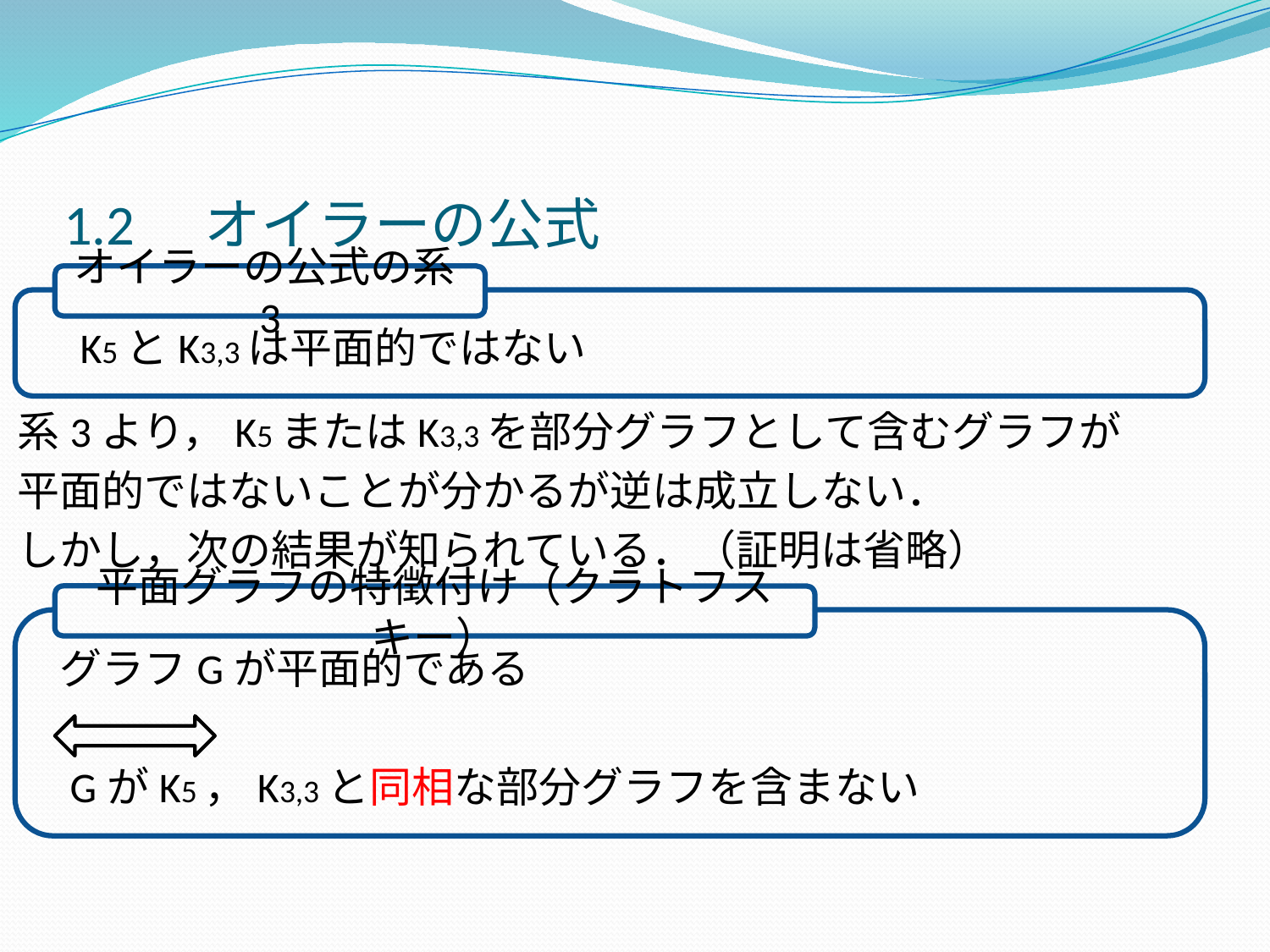

# 1.2　オイラーの公式

　K5とK3,3は平面的ではない

オイラーの公式の系3

系3より，K5またはK3,3を部分グラフとして含むグラフが
平面的ではないことが分かるが逆は成立しない．
しかし，次の結果が知られている．（証明は省略）

　グラフGが平面的である

　GがK5，K3,3と同相な部分グラフを含まない

平面グラフの特徴付け（クラトフスキー）